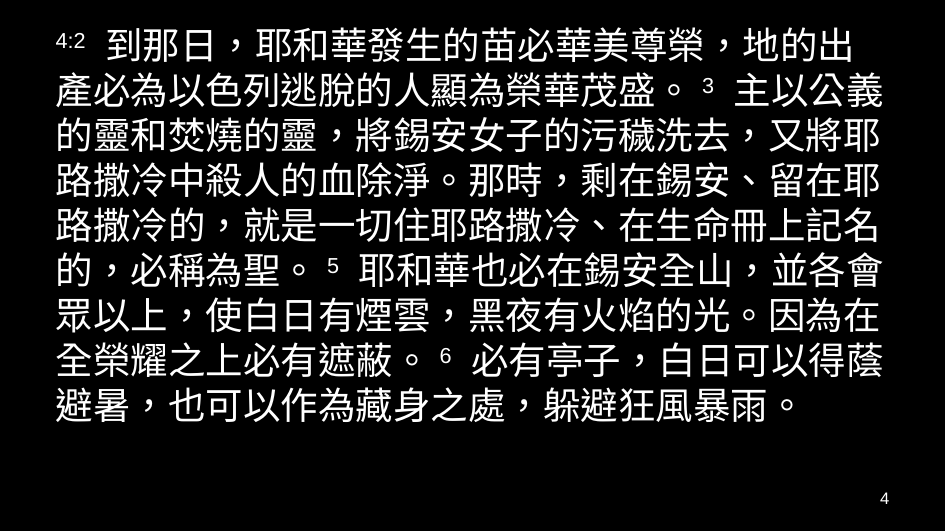

4:2 到那日，耶和華發生的苗必華美尊榮，地的出產必為以色列逃脫的人顯為榮華茂盛。3 主以公義的靈和焚燒的靈，將錫安女子的污穢洗去，又將耶路撒冷中殺人的血除淨。那時，剩在錫安、留在耶路撒冷的，就是一切住耶路撒冷、在生命冊上記名的，必稱為聖。5 耶和華也必在錫安全山，並各會眾以上，使白日有煙雲，黑夜有火焰的光。因為在全榮耀之上必有遮蔽。6 必有亭子，白日可以得蔭避暑，也可以作為藏身之處，躲避狂風暴雨。

4